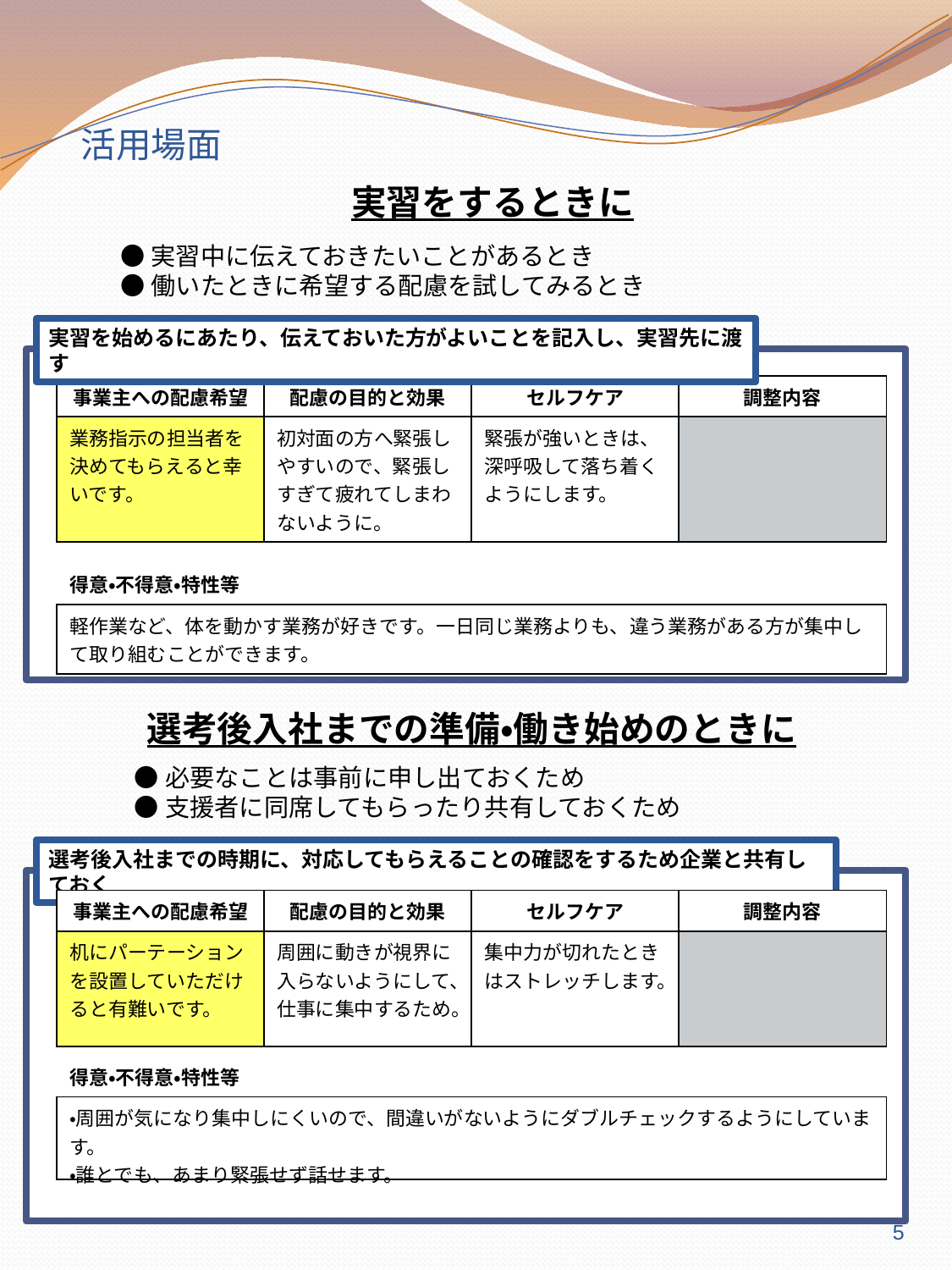

# 活用場面
実習をするときに
●実習中に伝えておきたいことがあるとき
●働いたときに希望する配慮を試してみるとき
実習を始めるにあたり、伝えておいた方がよいことを記入し、実習先に渡す

| 事業主への配慮希望 | 配慮の目的と効果 | セルフケア | 調整内容 |
| --- | --- | --- | --- |
| 業務指示の担当者を決めてもらえると幸いです。 | 初対面の方へ緊張しやすいので、緊張しすぎて疲れてしまわないように。 | 緊張が強いときは、深呼吸して落ち着くようにします。 |  |
| 得意・不得意・特性等 |  |  |  |
| 軽作業など、体を動かす業務が好きです。一日同じ業務よりも、違う業務がある方が集中して取り組むことができます。 |  |  |  |
選考後入社までの準備・働き始めのときに
●必要なことは事前に申し出ておくため
●支援者に同席してもらったり共有しておくため
選考後入社までの時期に、対応してもらえることの確認をするため企業と共有しておく

| 事業主への配慮希望 | 配慮の目的と効果 | セルフケア | 調整内容 |
| --- | --- | --- | --- |
| 机にパーテーションを設置していただけると有難いです。 | 周囲に動きが視界に入らないようにして、仕事に集中するため。 | 集中力が切れたときはストレッチします。 |  |
| 得意・不得意・特性等 |  |  |  |
| ・周囲が気になり集中しにくいので、間違いがないようにダブルチェックするようにしています。 ・誰とでも、あまり緊張せず話せます。 |  |  |  |
5